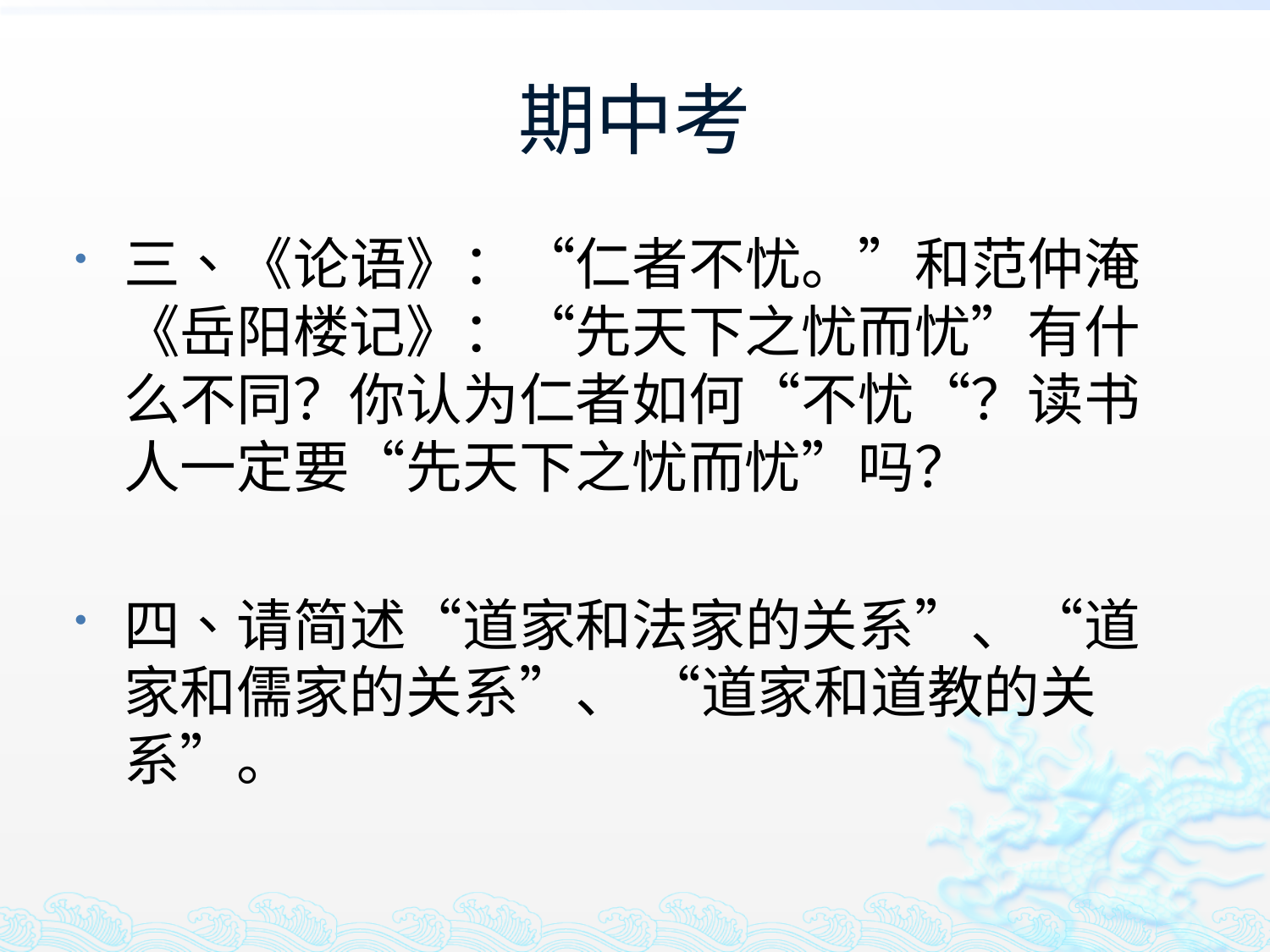

# 期中考
三、《论语》：“仁者不忧。”和范仲淹《岳阳楼记》：“先天下之忧而忧”有什么不同？你认为仁者如何“不忧“？读书人一定要“先天下之忧而忧”吗？

四、请简述“道家和法家的关系”、“道家和儒家的关系”、 “道家和道教的关系”。